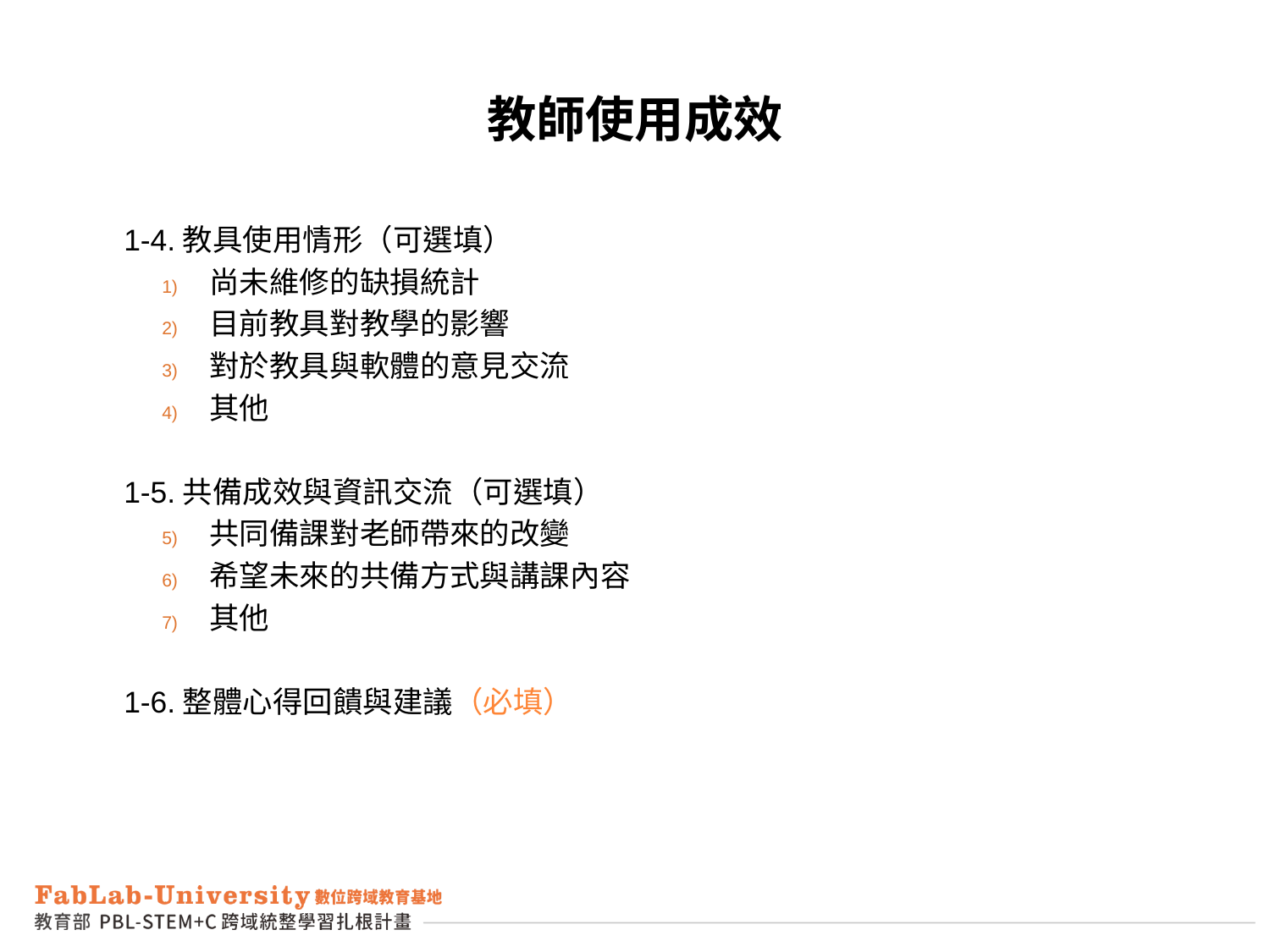

教師使用成效
1-4.教具使用情形（可選填）
尚未維修的缺損統計
目前教具對教學的影響
對於教具與軟體的意見交流
其他

1-5.共備成效與資訊交流（可選填）
共同備課對老師帶來的改變
希望未來的共備方式與講課內容
其他

1-6.整體心得回饋與建議（必填）